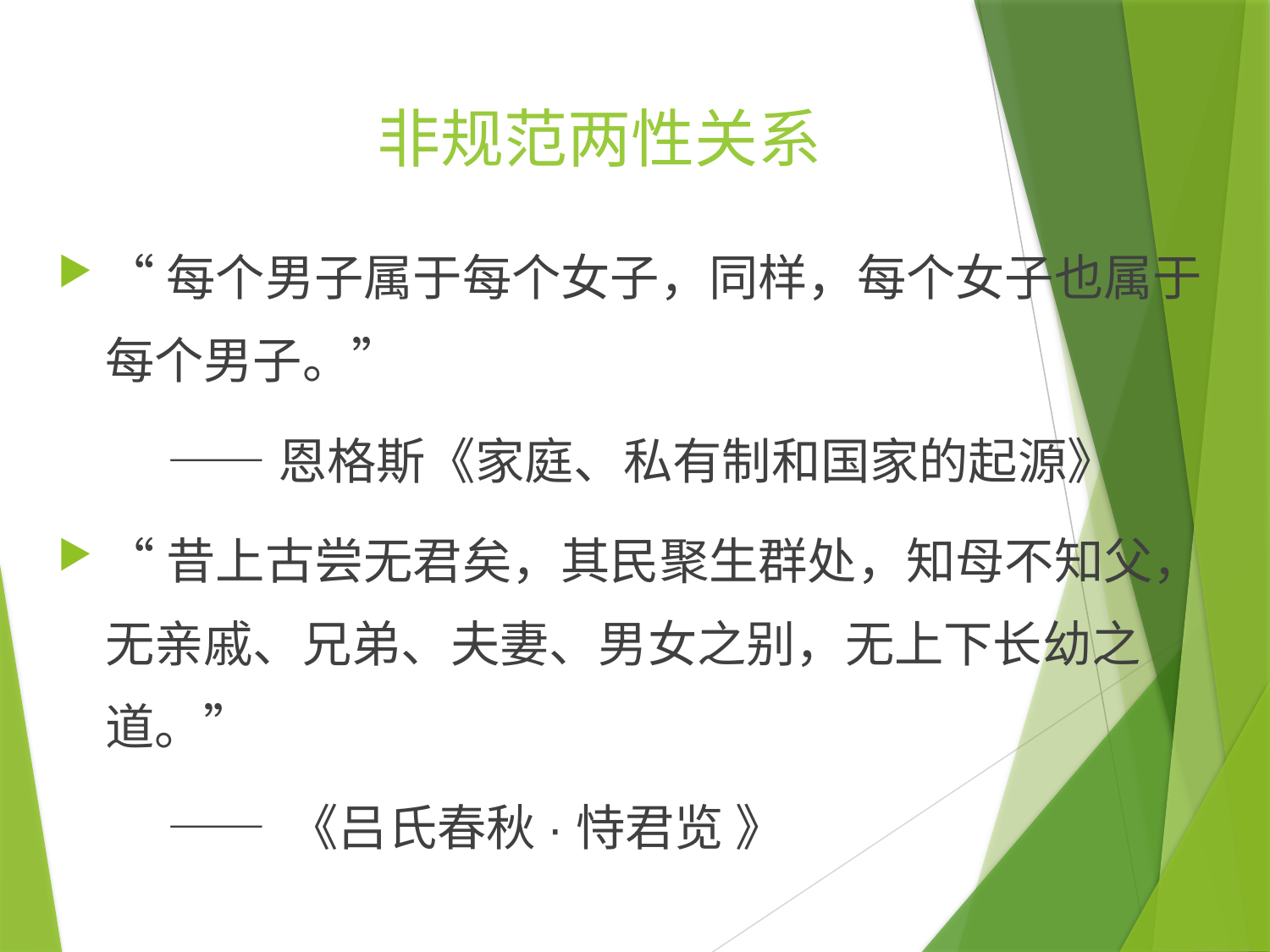

非规范两性关系
“每个男子属于每个女子，同样，每个女子也属于每个男子。”
          ——恩格斯《家庭、私有制和国家的起源》
“昔上古尝无君矣，其民聚生群处，知母不知父，无亲戚、兄弟、夫妻、男女之别，无上下长幼之道。”
          —— 《吕氏春秋·恃君览 》